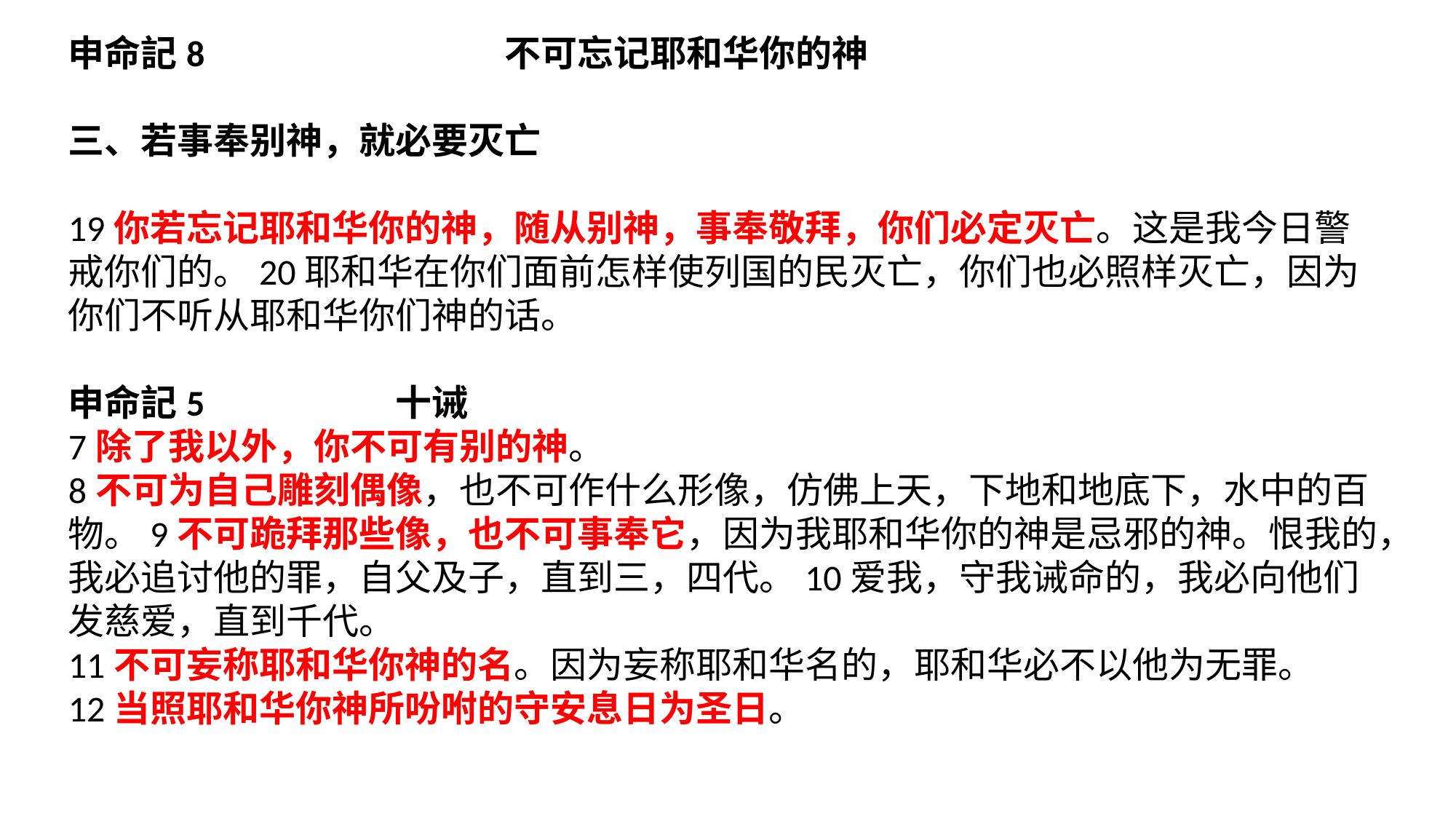

申命記8		 	不可忘记耶和华你的神

三、若事奉别神，就必要灭亡

19你若忘记耶和华你的神，随从别神，事奉敬拜，你们必定灭亡。这是我今日警戒你们的。20耶和华在你们面前怎样使列国的民灭亡，你们也必照样灭亡，因为你们不听从耶和华你们神的话。

申命記5 		十诫
7除了我以外，你不可有别的神。
8不可为自己雕刻偶像，也不可作什么形像，仿佛上天，下地和地底下，水中的百物。9不可跪拜那些像，也不可事奉它，因为我耶和华你的神是忌邪的神。恨我的，我必追讨他的罪，自父及子，直到三，四代。10爱我，守我诫命的，我必向他们发慈爱，直到千代。
11不可妄称耶和华你神的名。因为妄称耶和华名的，耶和华必不以他为无罪。
12当照耶和华你神所吩咐的守安息日为圣日。